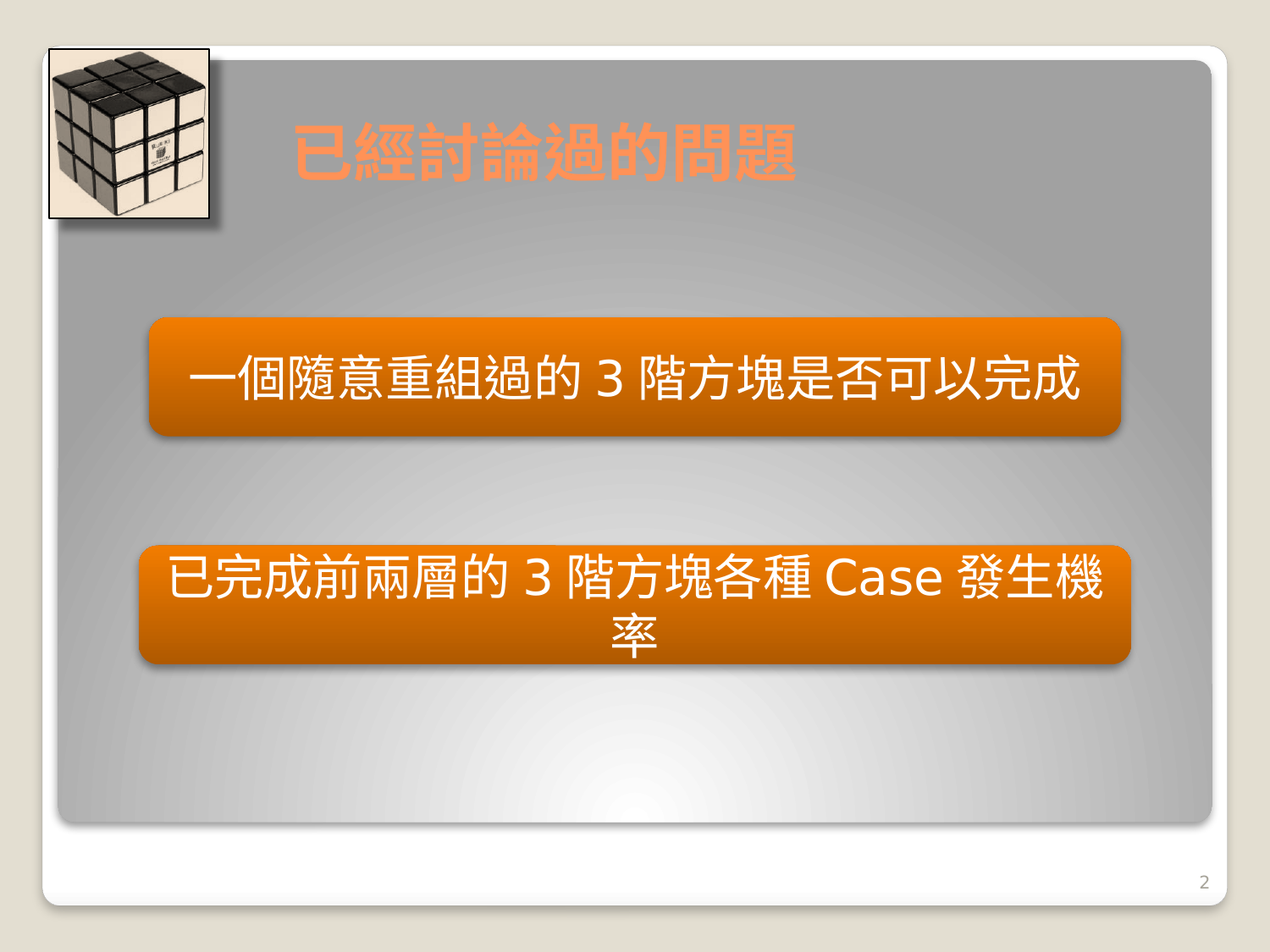

# 已經討論過的問題
一個隨意重組過的3階方塊是否可以完成
已完成前兩層的3階方塊各種Case發生機率
2